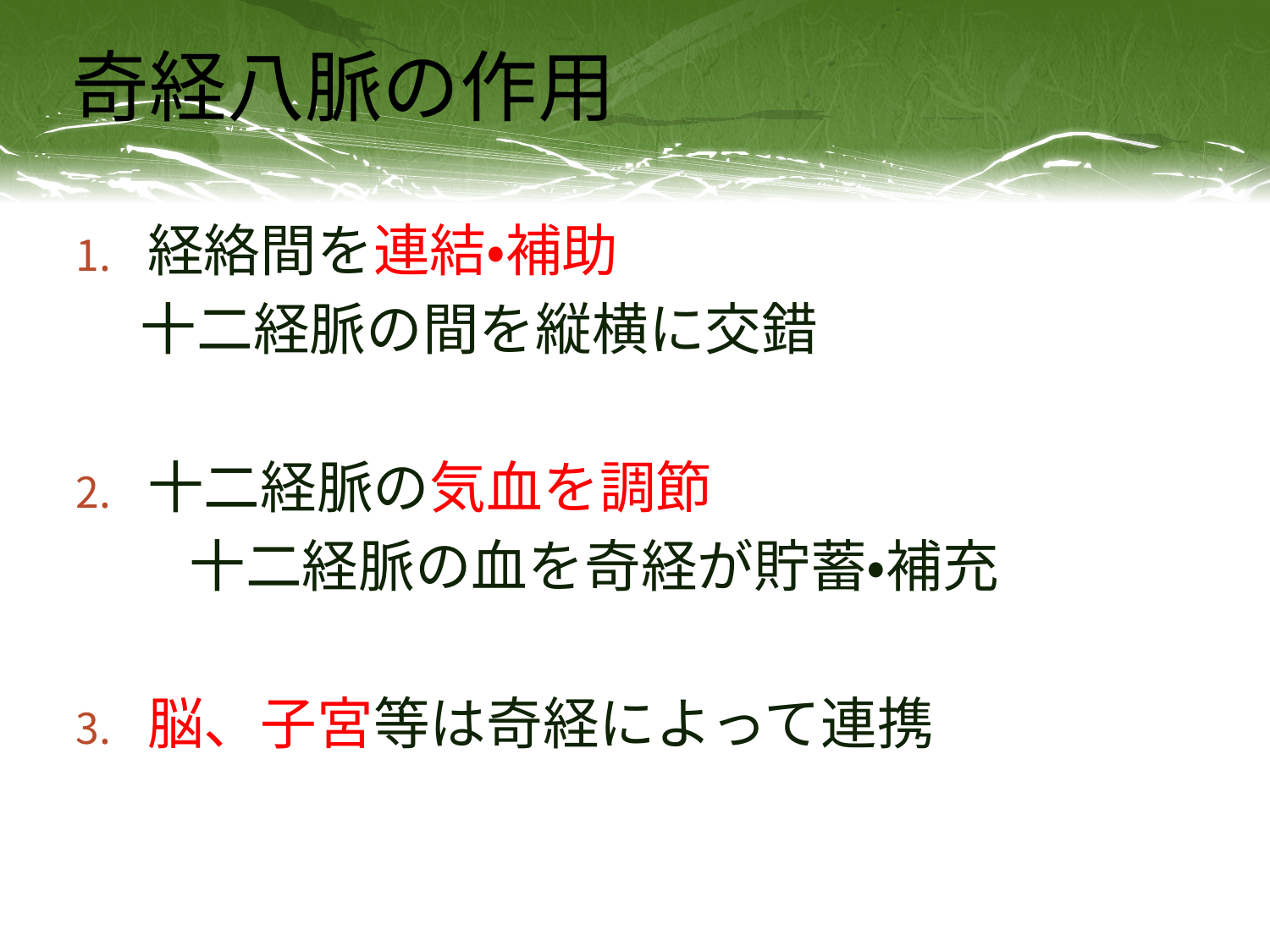

# 奇経八脈の作用
経絡間を連結・補助
    十二経脈の間を縦横に交錯

十二経脈の気血を調節
　　十二経脈の血を奇経が貯蓄・補充

脳、子宮等は奇経によって連携